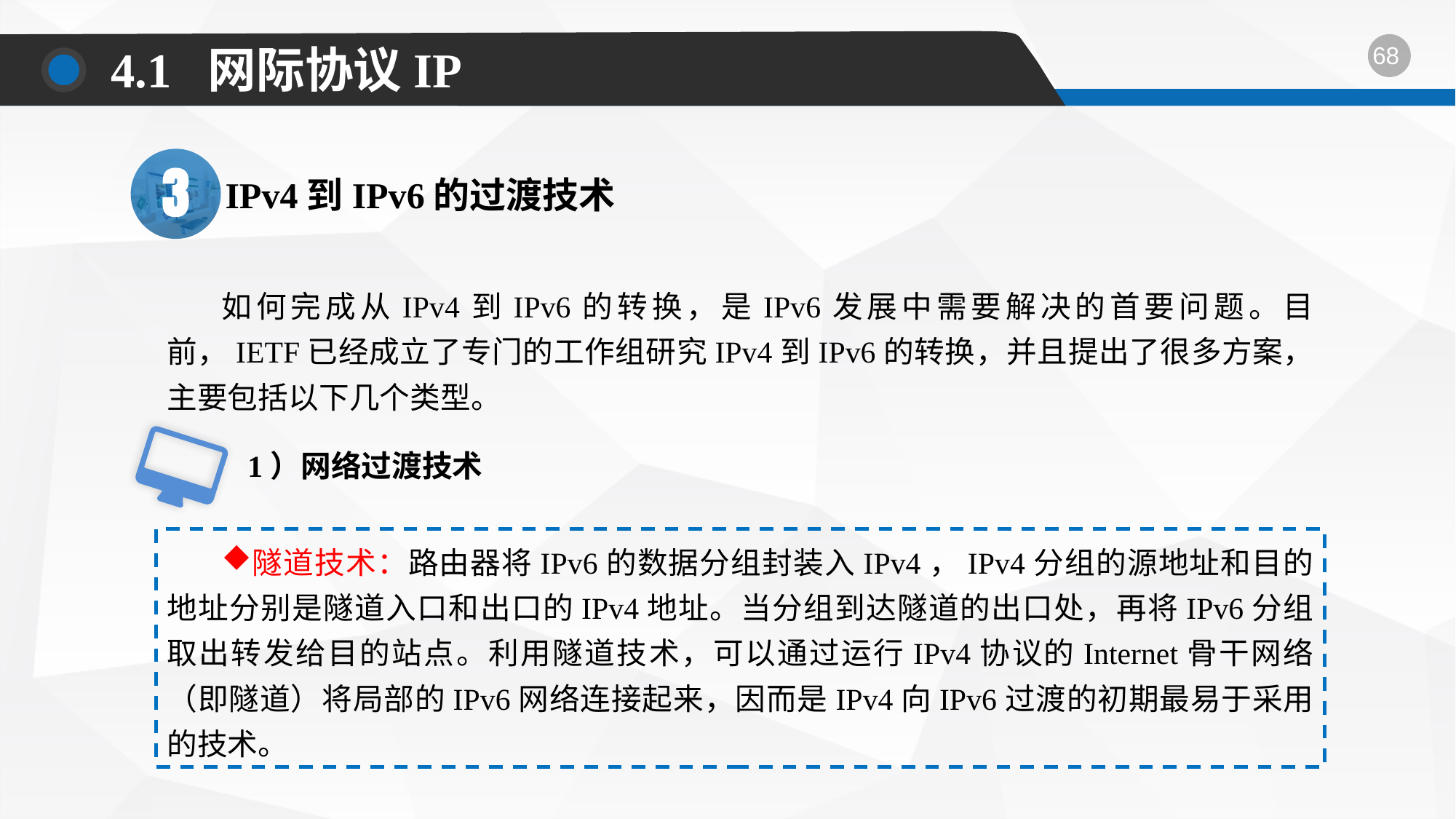

4.1  网际协议IP

3
IPv4到IPv6的过渡技术
如何完成从IPv4到IPv6的转换，是IPv6发展中需要解决的首要问题。目前，IETF已经成立了专门的工作组研究IPv4到IPv6的转换，并且提出了很多方案，主要包括以下几个类型。

1）网络过渡技术
隧道技术：路由器将IPv6的数据分组封装入IPv4，IPv4分组的源地址和目的地址分别是隧道入口和出口的IPv4地址。当分组到达隧道的出口处，再将IPv6分组取出转发给目的站点。利用隧道技术，可以通过运行IPv4协议的Internet骨干网络（即隧道）将局部的IPv6网络连接起来，因而是IPv4向IPv6过渡的初期最易于采用的技术。